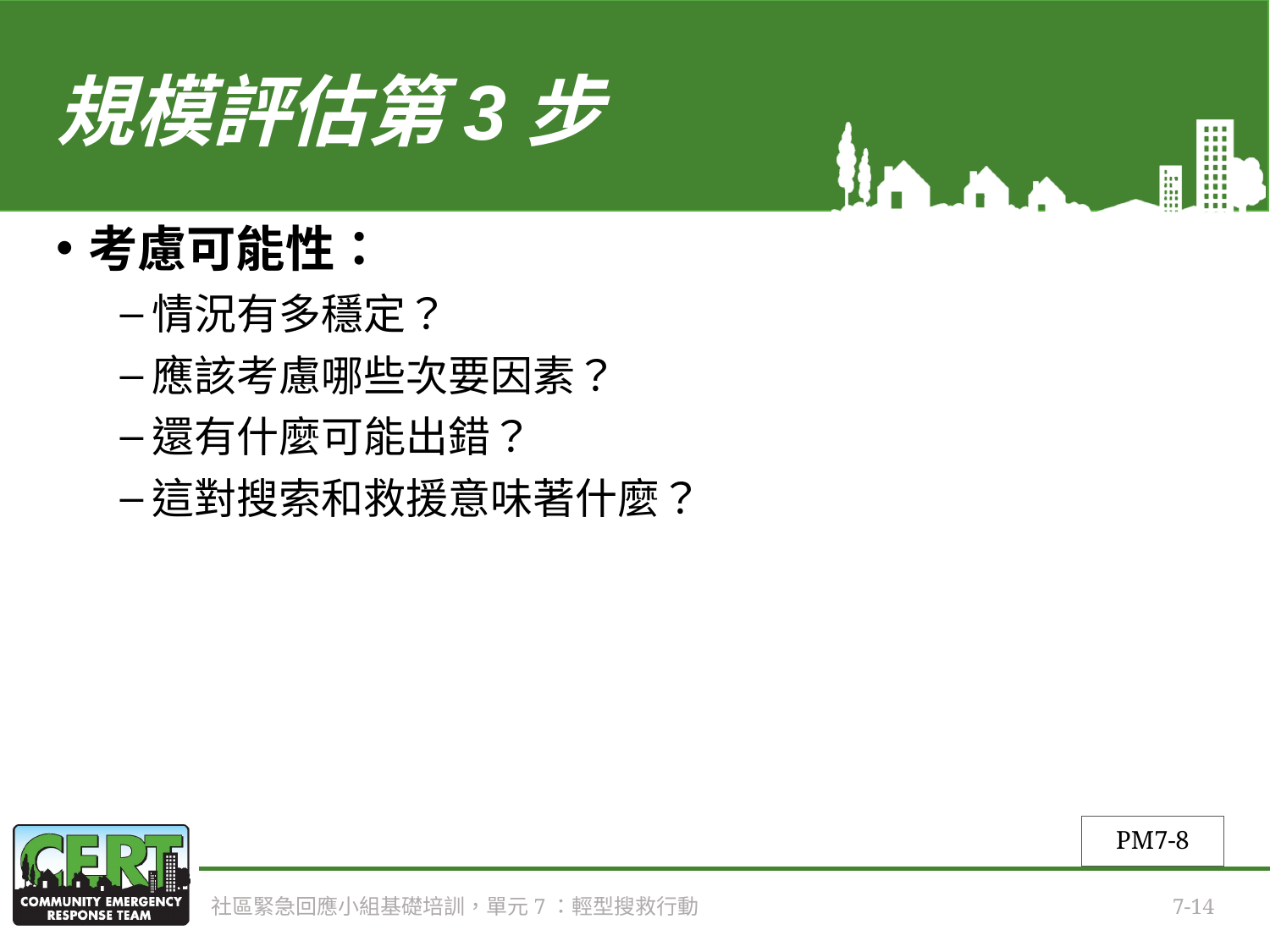

# 規模評估第3步
考慮可能性：
情況有多穩定？
應該考慮哪些次要因素？
還有什麼可能出錯？
這對搜索和救援意味著什麼？
PM7-8
社區緊急回應小組基礎培訓，單元7：輕型搜救行動
7-14